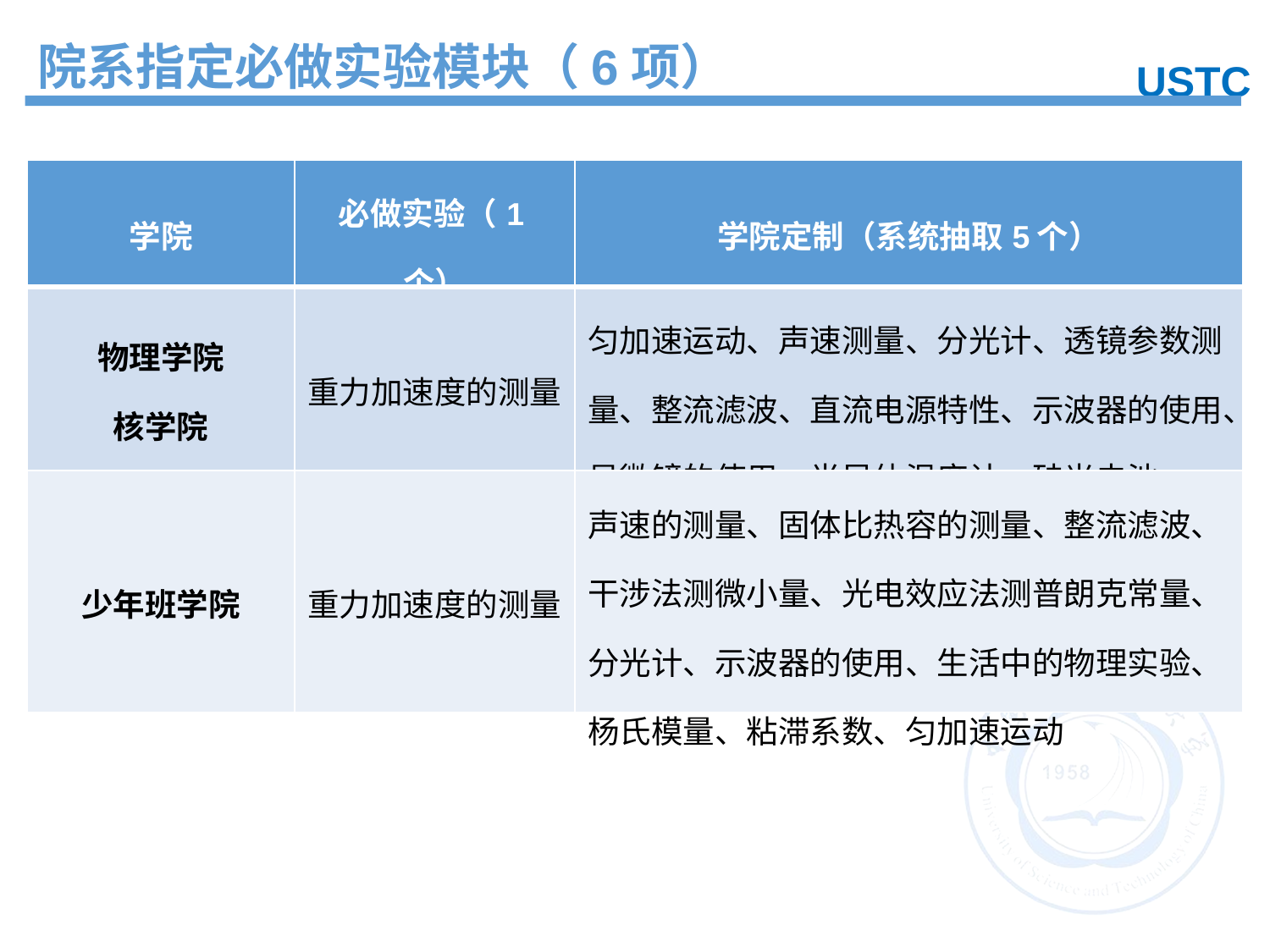

院系指定必做实验模块（6项）

USTC

| 学院 | 必做实验（1个） | 学院定制（系统抽取5个） |
| --- | --- | --- |
| 物理学院 核学院 | 重力加速度的测量 | 匀加速运动、声速测量、分光计、透镜参数测量、整流滤波、直流电源特性、示波器的使用、显微镜的使用、半导体温度计、硅光电池 |
| 少年班学院 | 重力加速度的测量 | 声速的测量、固体比热容的测量、整流滤波、干涉法测微小量、光电效应法测普朗克常量、分光计、示波器的使用、生活中的物理实验、杨氏模量、粘滞系数、匀加速运动 |